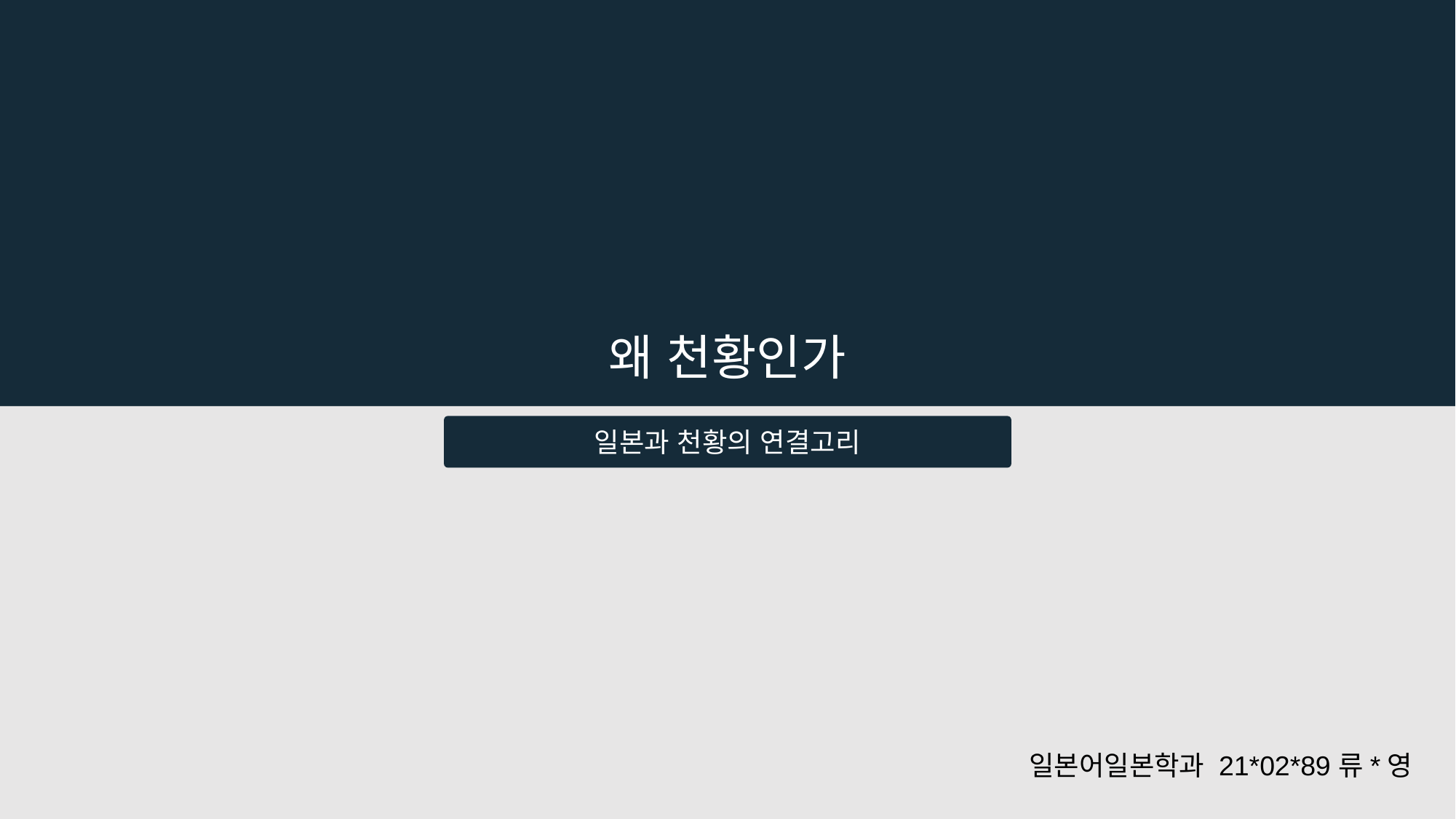

왜 천황인가

일본과 천황의 연결고리
일본어일본학과 21*02*89 류*영